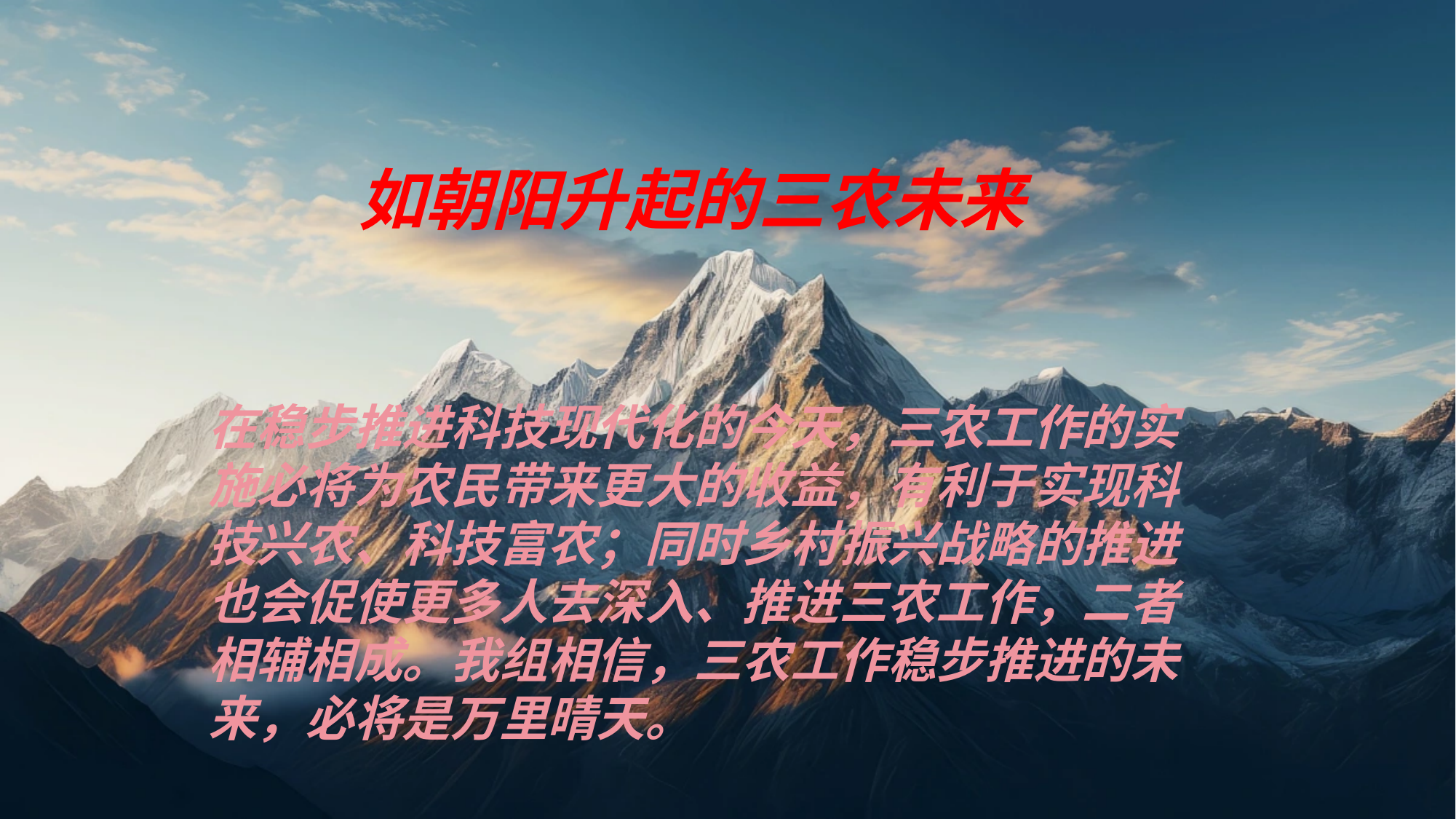

如朝阳升起的三农未来
在稳步推进科技现代化的今天，三农工作的实施必将为农民带来更大的收益，有利于实现科技兴农、科技富农；同时乡村振兴战略的推进也会促使更多人去深入、推进三农工作，二者相辅相成。我组相信，三农工作稳步推进的未来，必将是万里晴天。